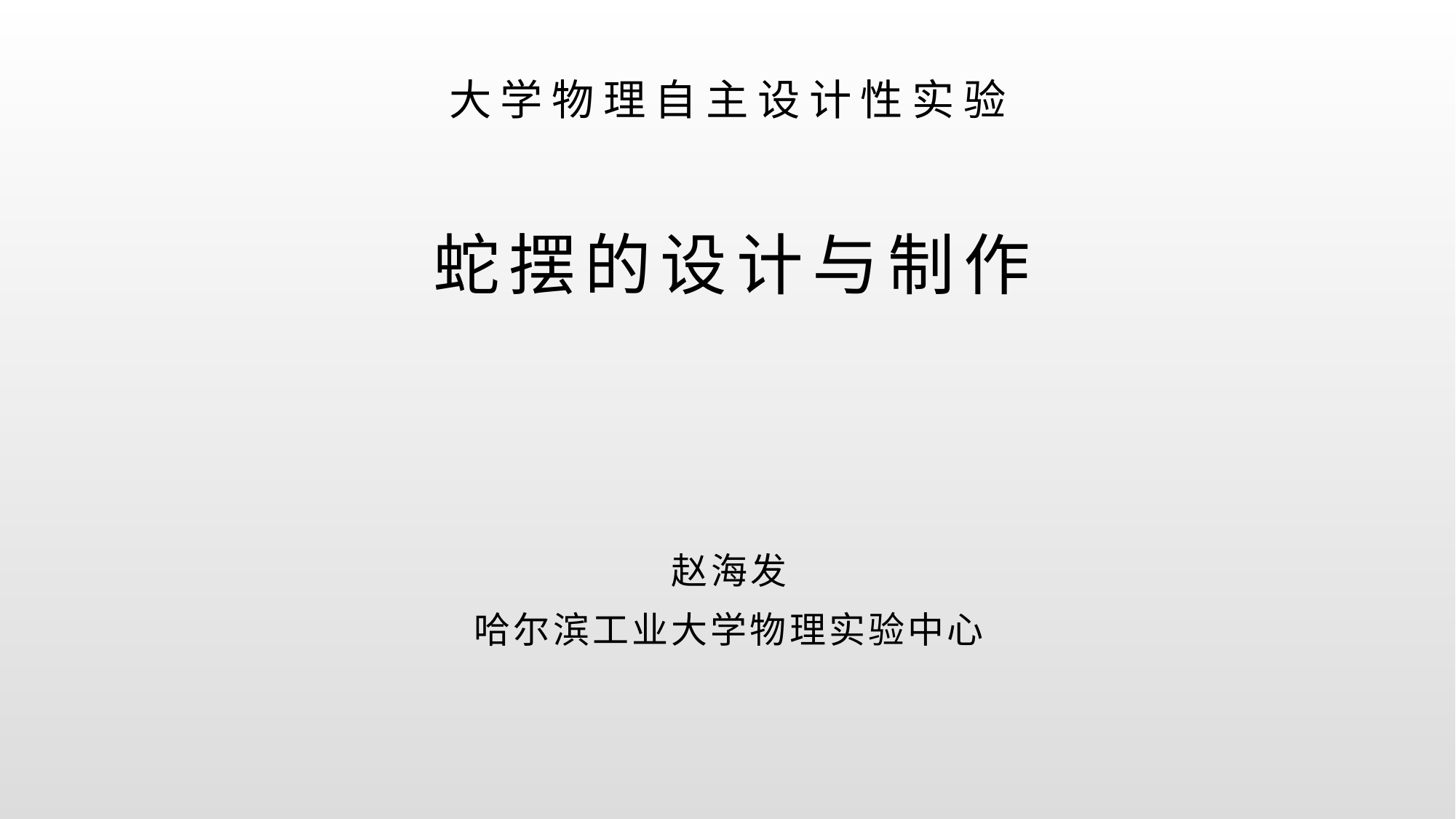

# 大学物理自主设计性实验 蛇摆的设计与制作

赵海发
哈尔滨工业大学物理实验中心